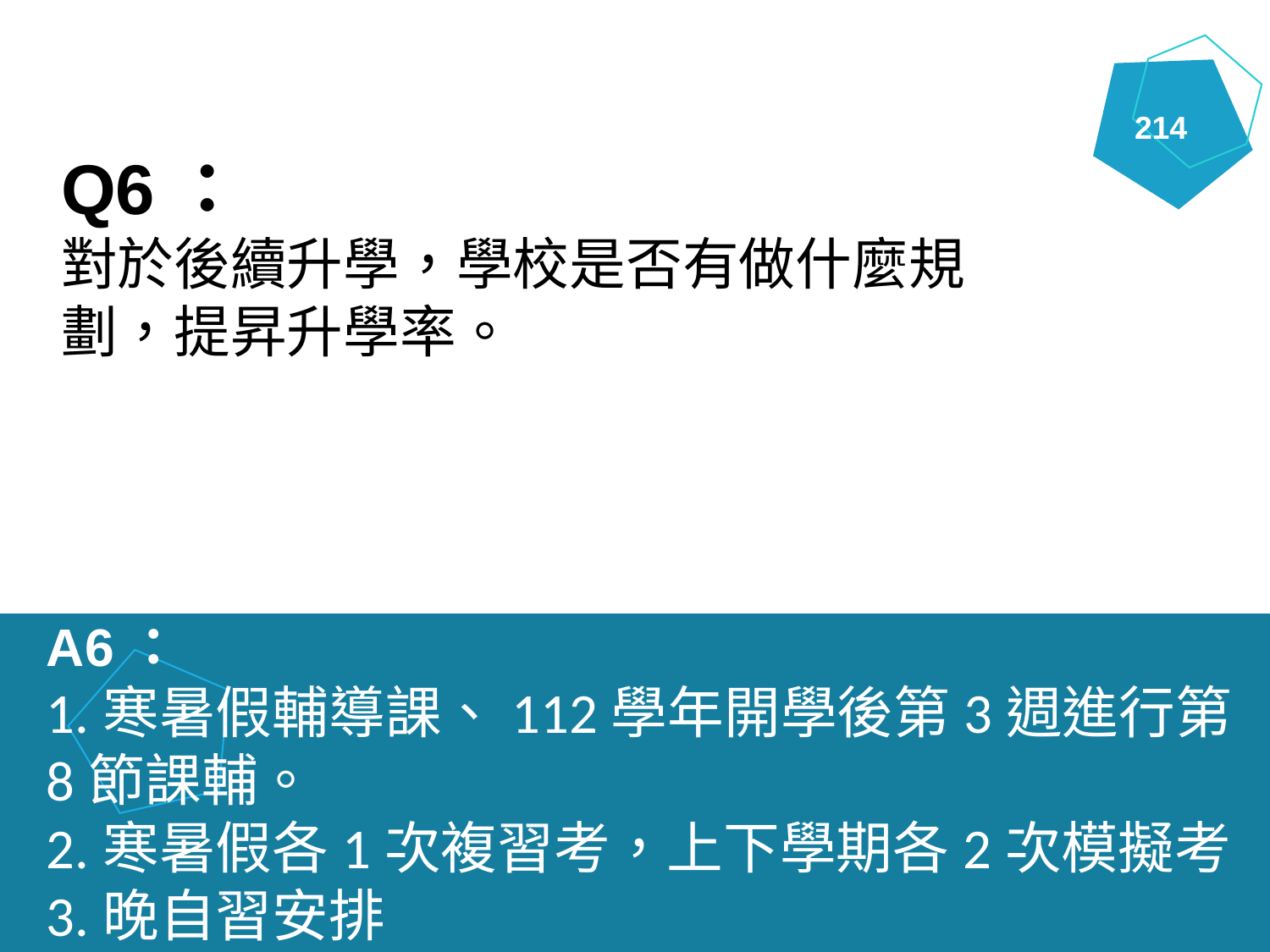

214
Q6：
對於後續升學，學校是否有做什麼規劃，提昇升學率。
A6：
1.寒暑假輔導課、112學年開學後第3週進行第8節課輔。
2.寒暑假各1次複習考，上下學期各2次模擬考
3.晚自習安排